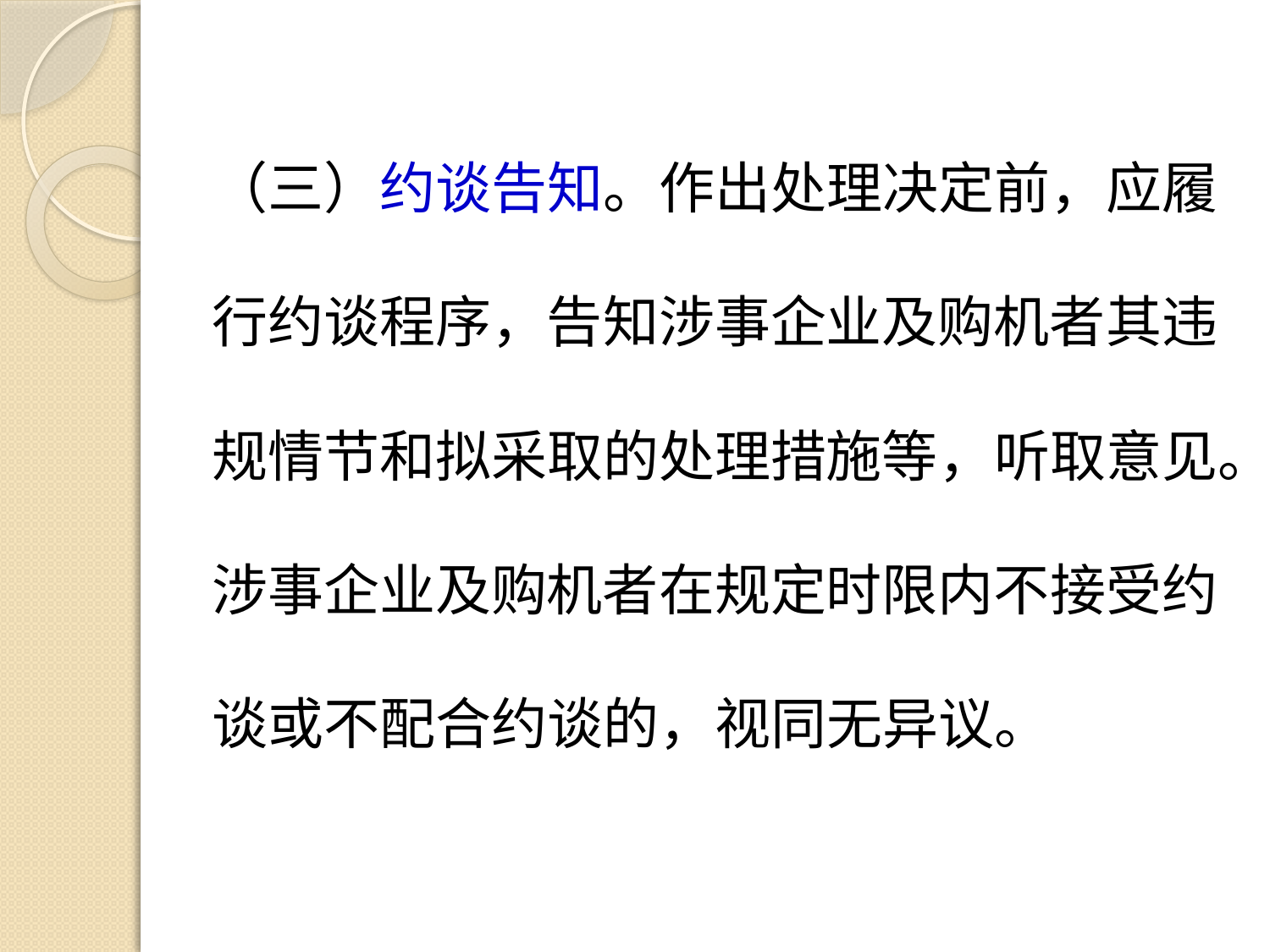

（三）约谈告知。作出处理决定前，应履行约谈程序，告知涉事企业及购机者其违规情节和拟采取的处理措施等，听取意见。涉事企业及购机者在规定时限内不接受约谈或不配合约谈的，视同无异议。